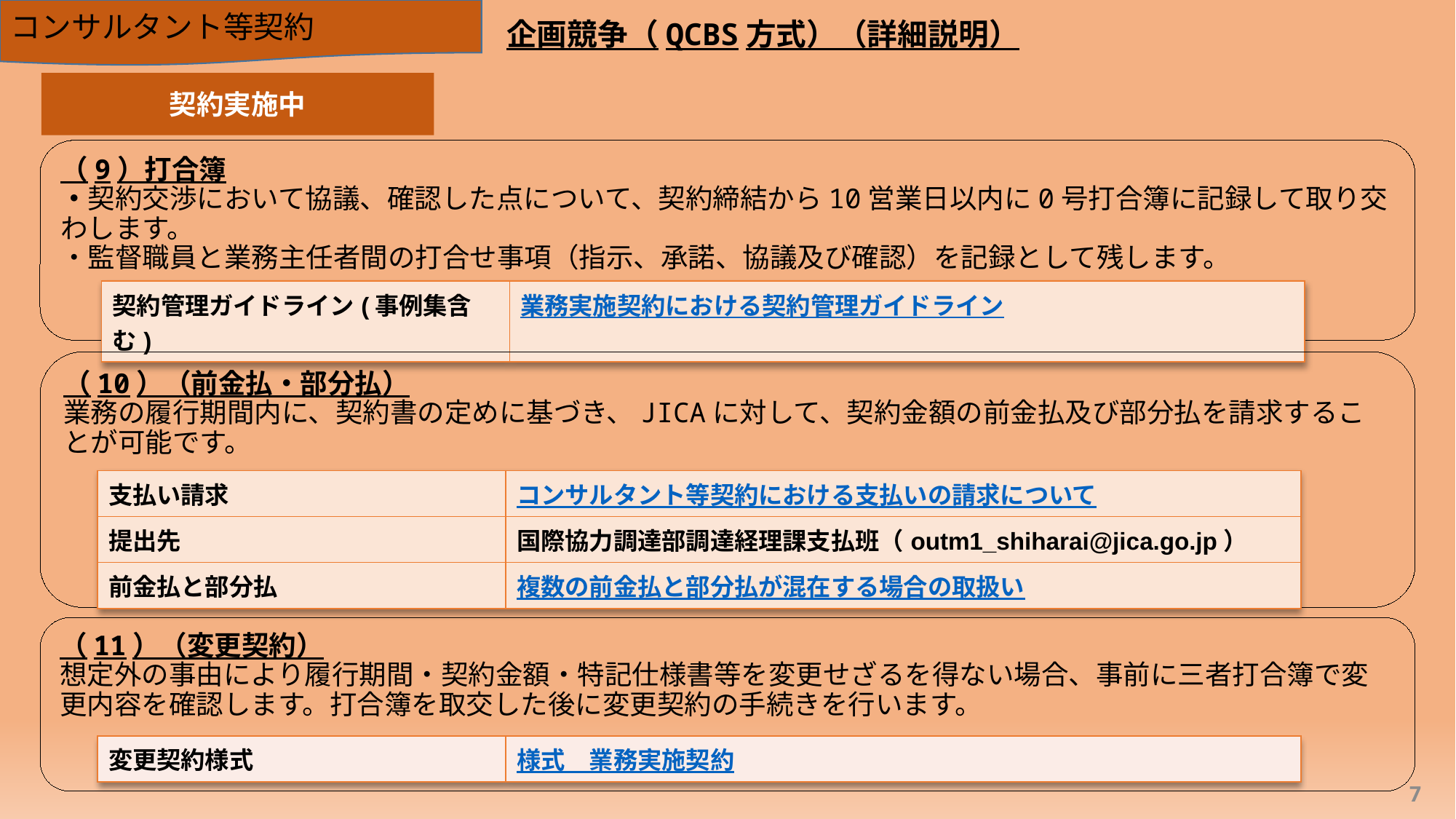

コンサルタント等契約
企画競争（QCBS方式）（詳細説明）
契約実施中
（9）打合簿
・契約交渉において協議、確認した点について、契約締結から10営業日以内に0号打合簿に記録して取り交わします。
・監督職員と業務主任者間の打合せ事項（指示、承諾、協議及び確認）を記録として残します。

| 契約管理ガイドライン(事例集含む) | 業務実施契約における契約管理ガイドライン |
| --- | --- |
（10）（前金払・部分払）
業務の履行期間内に、契約書の定めに基づき、JICAに対して、契約金額の前金払及び部分払を請求することが可能です。

| 支払い請求 | コンサルタント等契約における支払いの請求について |
| --- | --- |
| 提出先 | 国際協力調達部調達経理課支払班（outm1\_shiharai@jica.go.jp） |
| 前金払と部分払 | 複数の前金払と部分払が混在する場合の取扱い |
（11）（変更契約）
想定外の事由により履行期間・契約金額・特記仕様書等を変更せざるを得ない場合、事前に三者打合簿で変更内容を確認します。打合簿を取交した後に変更契約の手続きを行います。

| 変更契約様式 | 様式　業務実施契約 |
| --- | --- |
7